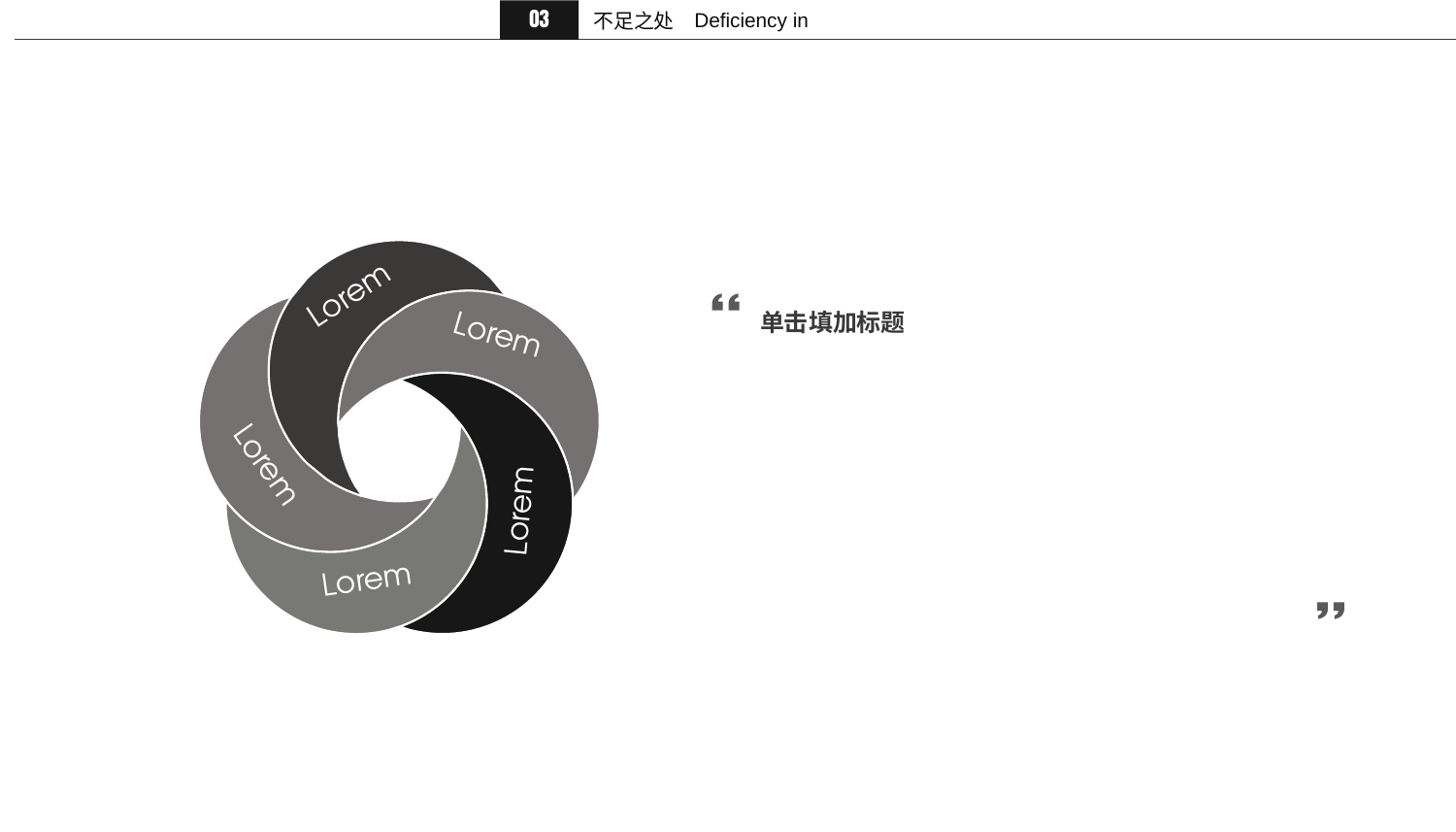

03
Deficiency in
不足之处
Lorem
Lorem
Lorem
Lorem
Lorem

单击填加标题